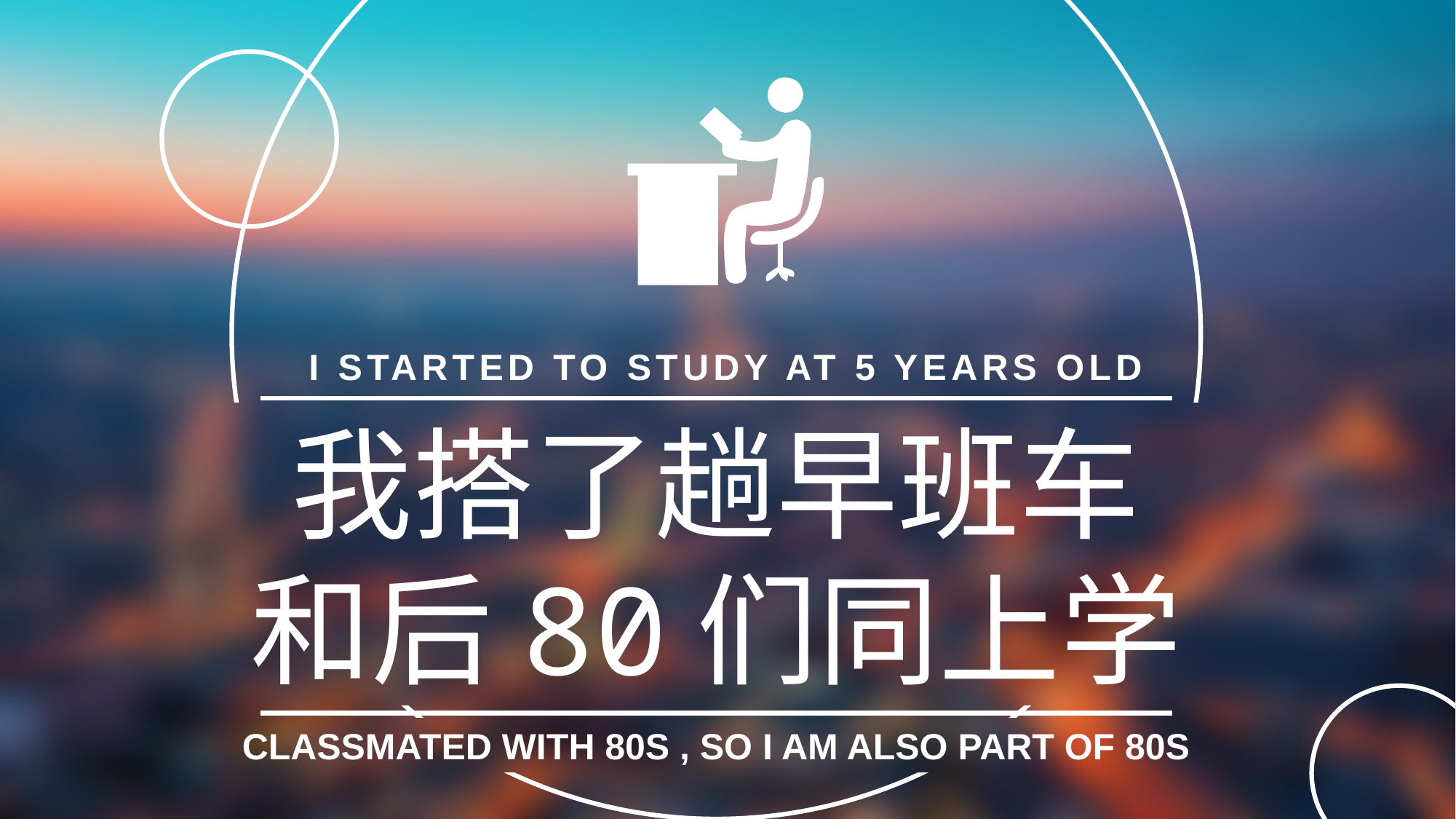

I STARTED TO STUDY AT 5 YEARS OLD
我搭了趟早班车
和后80们同上学

CLASSMATED WITH 80S , SO I AM ALSO PART OF 80S